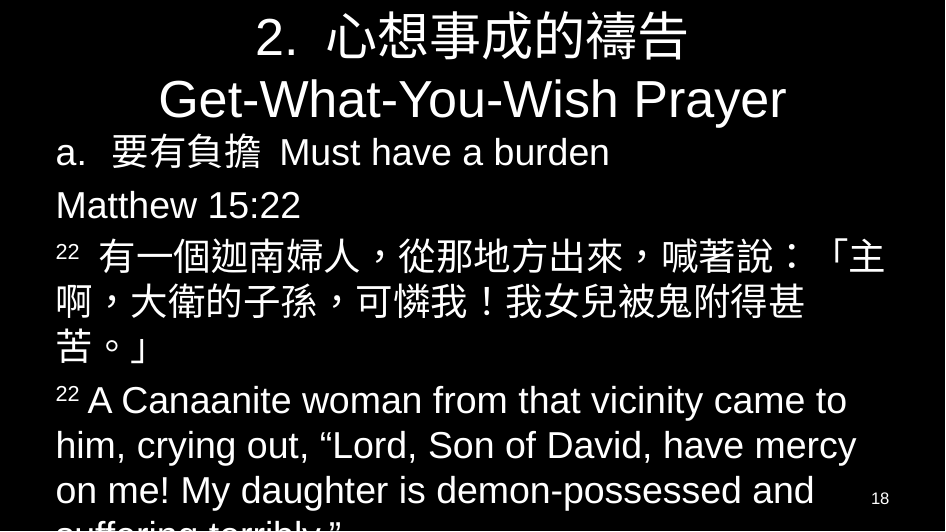

# 2. 心想事成的禱告 Get-What-You-Wish Prayer
要有負擔 Must have a burden
Matthew 15:22
22 有一個迦南婦人，從那地方出來，喊著說：「主啊，大衛的子孫，可憐我！我女兒被鬼附得甚苦。」
22 A Canaanite woman from that vicinity came to him, crying out, “Lord, Son of David, have mercy on me! My daughter is demon-possessed and suffering terribly.”

18